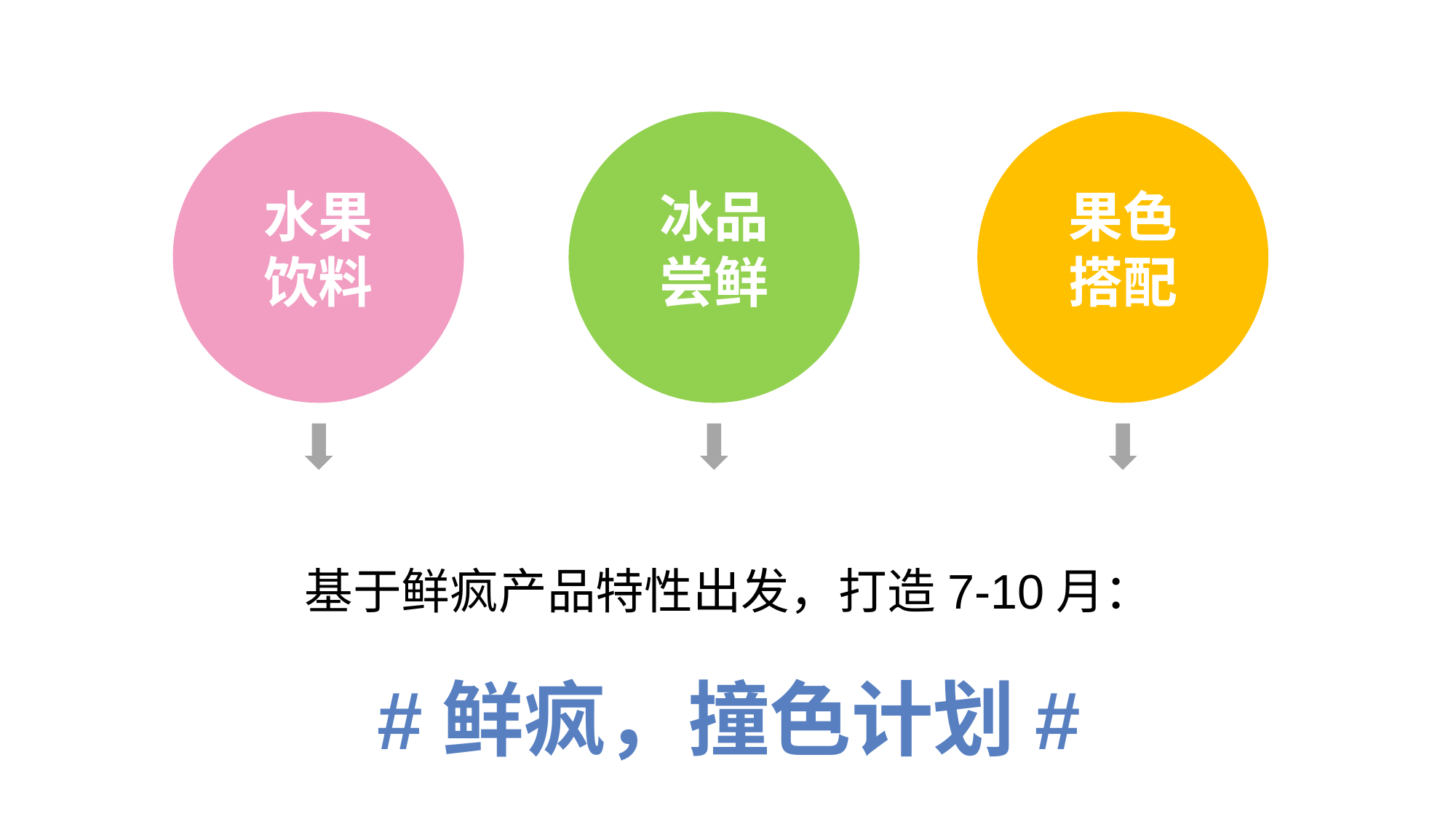

水果
饮料

冰品
尝鲜

果色
搭配

基于鲜疯产品特性出发，打造7-10月：
#鲜疯，撞色计划#